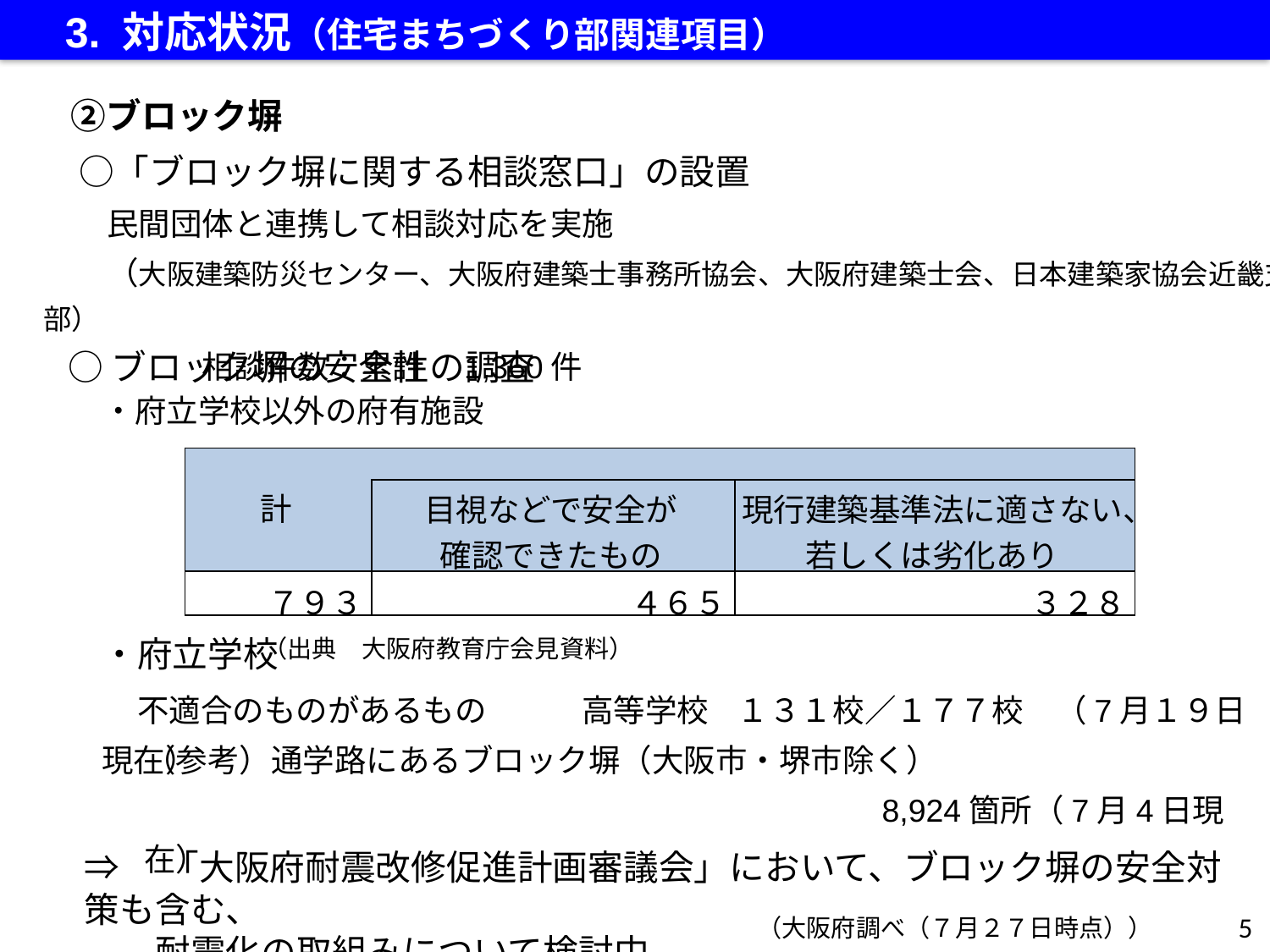

3. 対応状況（住宅まちづくり部関連項目）
　②ブロック塀
　○「ブロック塀に関する相談窓口」の設置
　　民間団体と連携して相談対応を実施
　　（大阪建築防災センター、大阪府建築士事務所協会、大阪府建築士会、日本建築家協会近畿支部）
　　　　　相談件数：累計　1,360件

○ブロック塀の安全性の調査
　・府立学校以外の府有施設

| 計 |  |  |
| --- | --- | --- |
|  | 目視などで安全が 確認できたもの | 現行建築基準法に適さない、 若しくは劣化あり |
| ７９３ | ４６５ | ３２８ |
・府立学校
　不適合のものがあるもの　　　高等学校    １３１校／１７７校　（7月１９日現在）
（出典　大阪府教育庁会見資料）
（参考）通学路にあるブロック塀（大阪市・堺市除く）
　　　　　　　　　　　　　　　　　　　　　　　8,924箇所（7月4日現在）
⇒　「大阪府耐震改修促進計画審議会」において、ブロック塀の安全対策も含む、
　　耐震化の取組みについて検討中
5
（大阪府調べ（７月２７日時点））